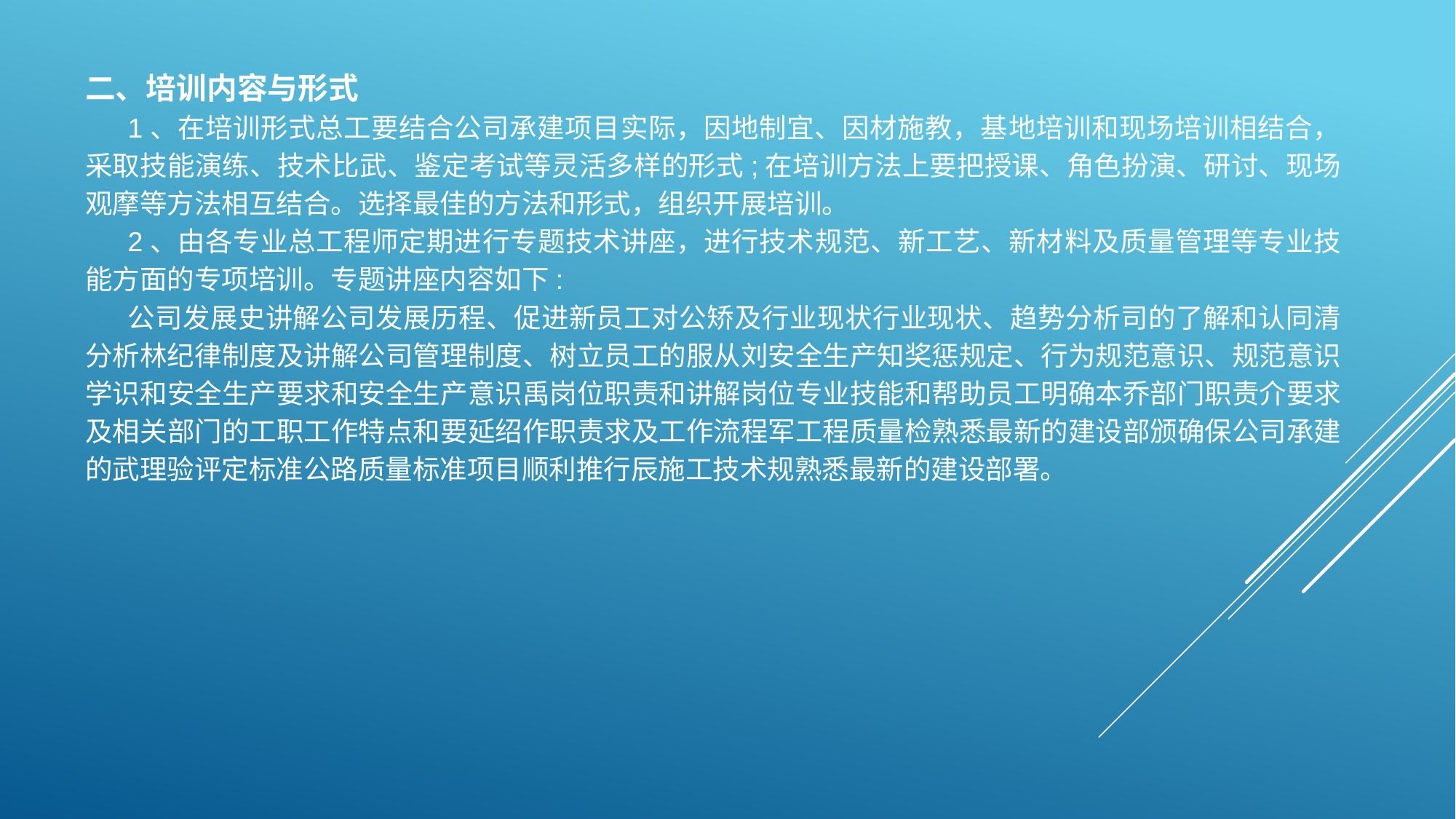

二、培训内容与形式
1、在培训形式总工要结合公司承建项目实际，因地制宜、因材施教，基地培训和现场培训相结合，采取技能演练、技术比武、鉴定考试等灵活多样的形式;在培训方法上要把授课、角色扮演、研讨、现场观摩等方法相互结合。选择最佳的方法和形式，组织开展培训。
2、由各专业总工程师定期进行专题技术讲座，进行技术规范、新工艺、新材料及质量管理等专业技能方面的专项培训。专题讲座内容如下:
公司发展史讲解公司发展历程、促进新员工对公矫及行业现状行业现状、趋势分析司的了解和认同清分析林纪律制度及讲解公司管理制度、树立员工的服从刘安全生产知奖惩规定、行为规范意识、规范意识学识和安全生产要求和安全生产意识禹岗位职责和讲解岗位专业技能和帮助员工明确本乔部门职责介要求及相关部门的工职工作特点和要延绍作职责求及工作流程军工程质量检熟悉最新的建设部颁确保公司承建的武理验评定标准公路质量标准项目顺利推行辰施工技术规熟悉最新的建设部署。